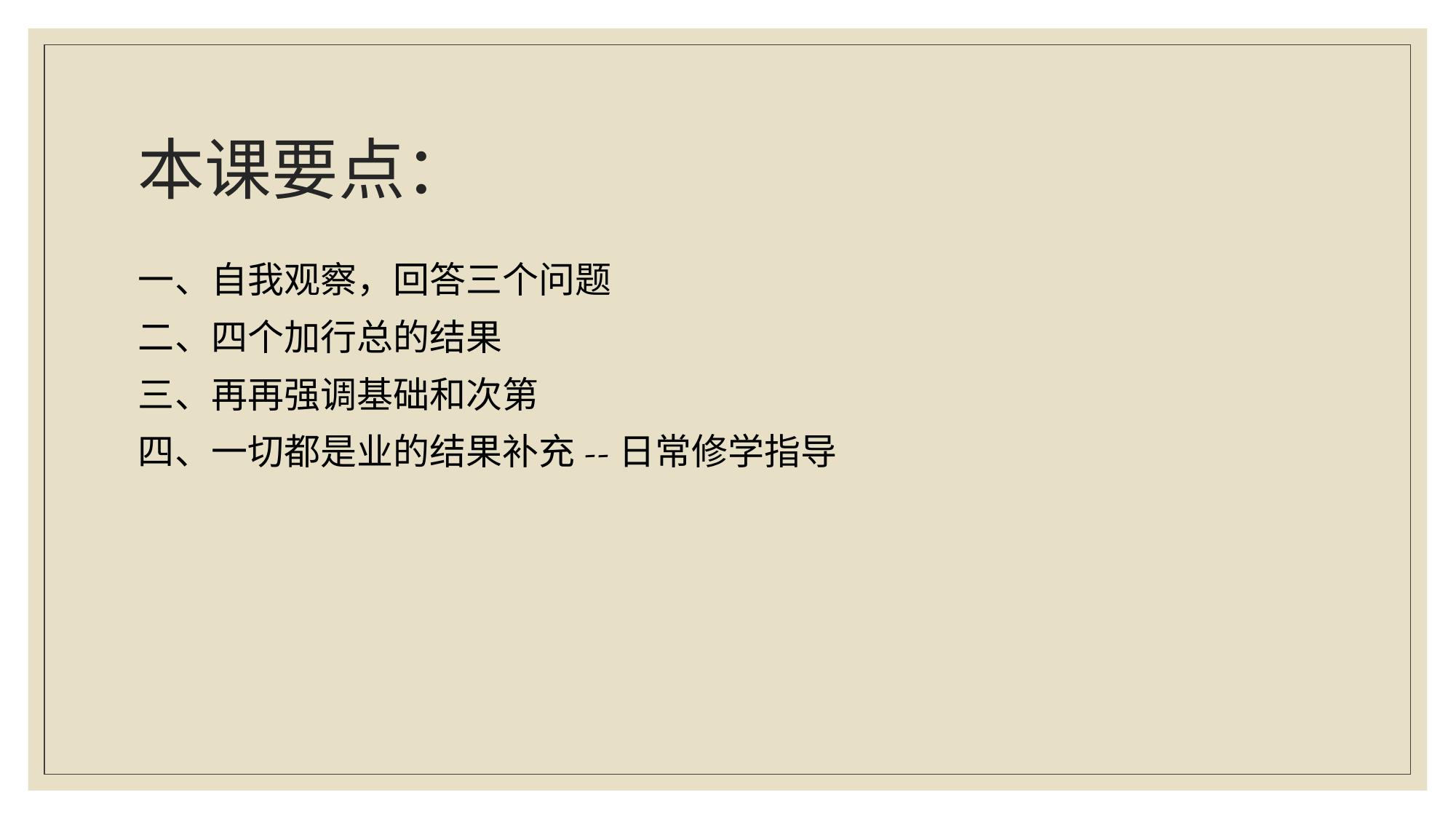

# 本课要点：
一、自我观察，回答三个问题
二、四个加行总的结果
三、再再强调基础和次第
四、一切都是业的结果补充--日常修学指导